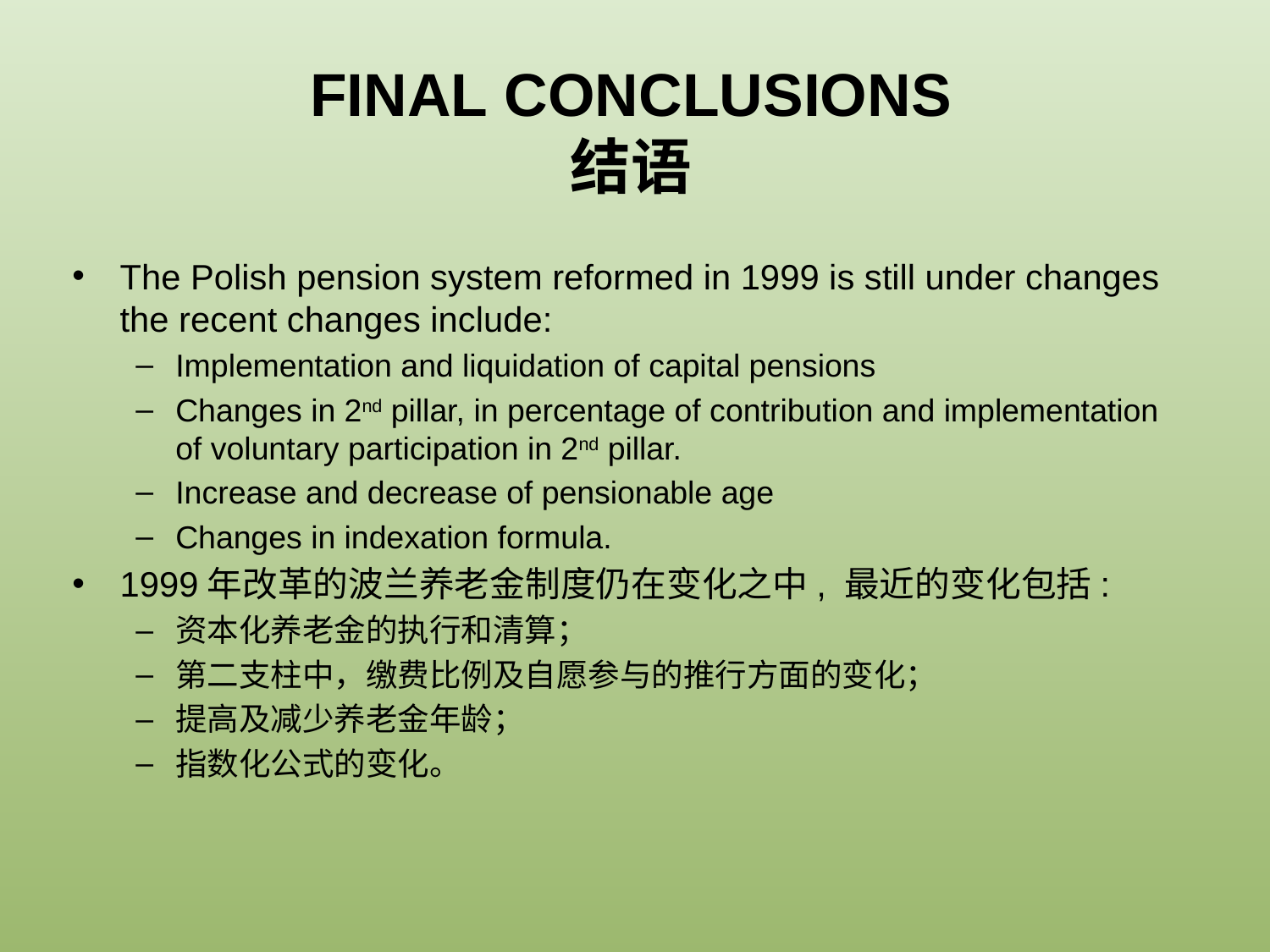

# FINAL CONCLUSIONS 结语
The Polish pension system reformed in 1999 is still under changes the recent changes include:
Implementation and liquidation of capital pensions
Changes in 2nd pillar, in percentage of contribution and implementation of voluntary participation in 2nd pillar.
Increase and decrease of pensionable age
Changes in indexation formula.
1999年改革的波兰养老金制度仍在变化之中, 最近的变化包括:
资本化养老金的执行和清算；
第二支柱中，缴费比例及自愿参与的推行方面的变化；
提高及减少养老金年龄；
指数化公式的变化。